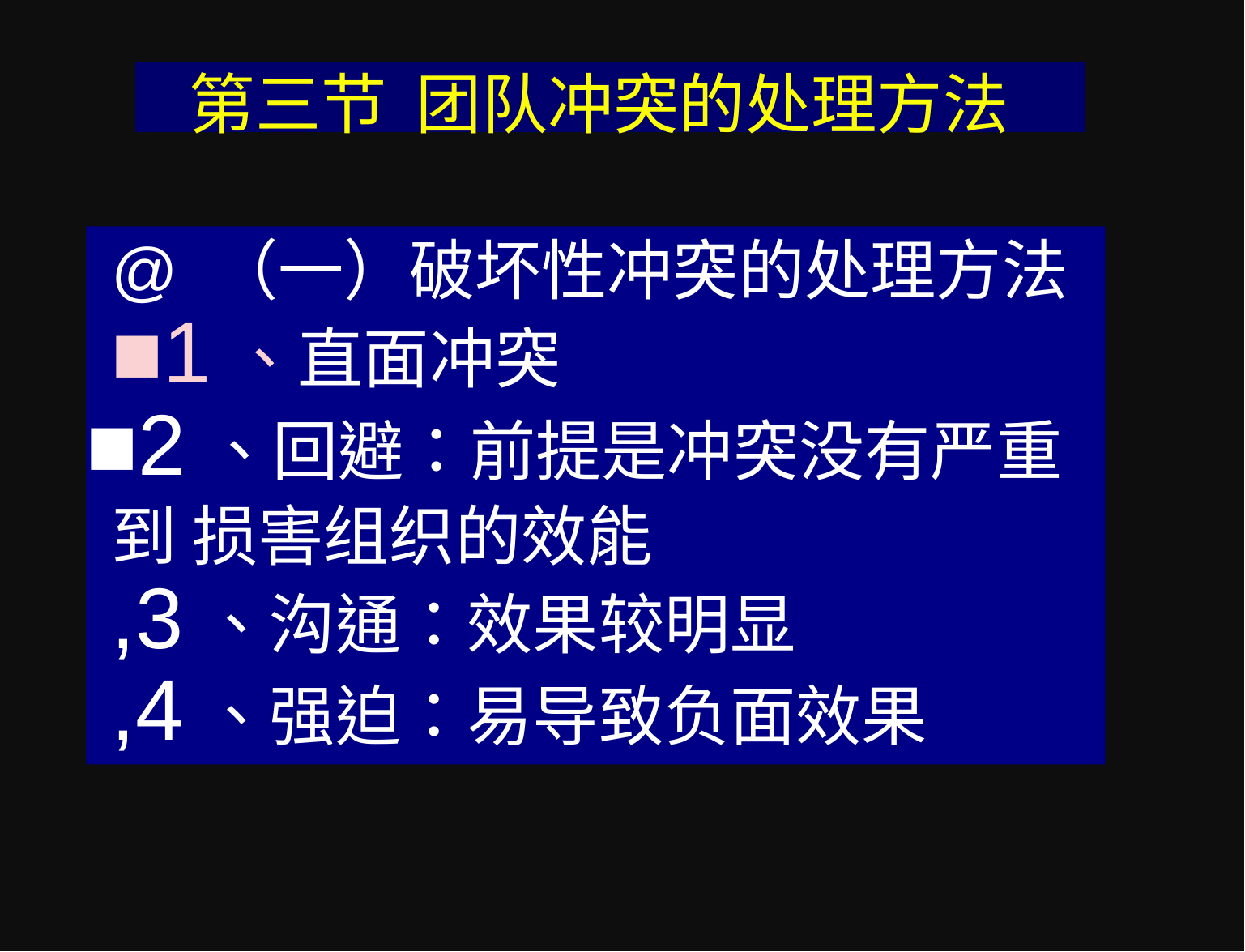

第三节  团队冲突的处理方法
@ （一）破坏性冲突的处理方法
■1、直面冲突
■2、回避：前提是冲突没有严重到 损害组织的效能
,3、沟通：效果较明显
,4、强迫：易导致负面效果